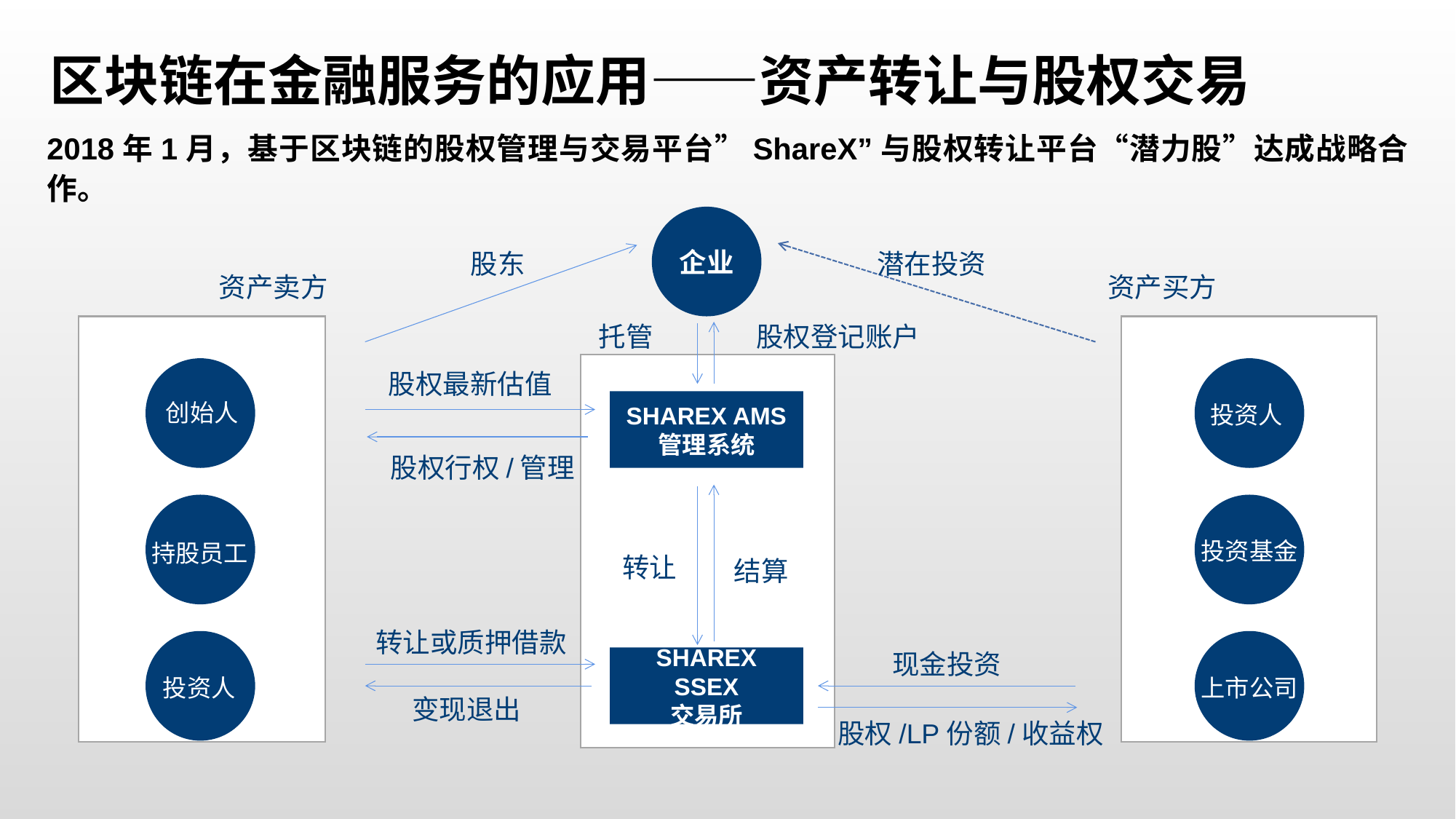

区块链在金融服务的应用——资产转让与股权交易
2018年1月，基于区块链的股权管理与交易平台”ShareX”与股权转让平台“潜力股”达成战略合作。
企业
股东
潜在投资
资产卖方
资产买方
托管
股权登记账户

股权最新估值

创始人
SHAREX AMS
管理系统
投资人
股权行权/管理

投资基金
持股员工
转让
结算
转让或质押借款

现金投资
SHAREX SSEX
交易所
投资人
上市公司
变现退出
股权/LP份额/收益权